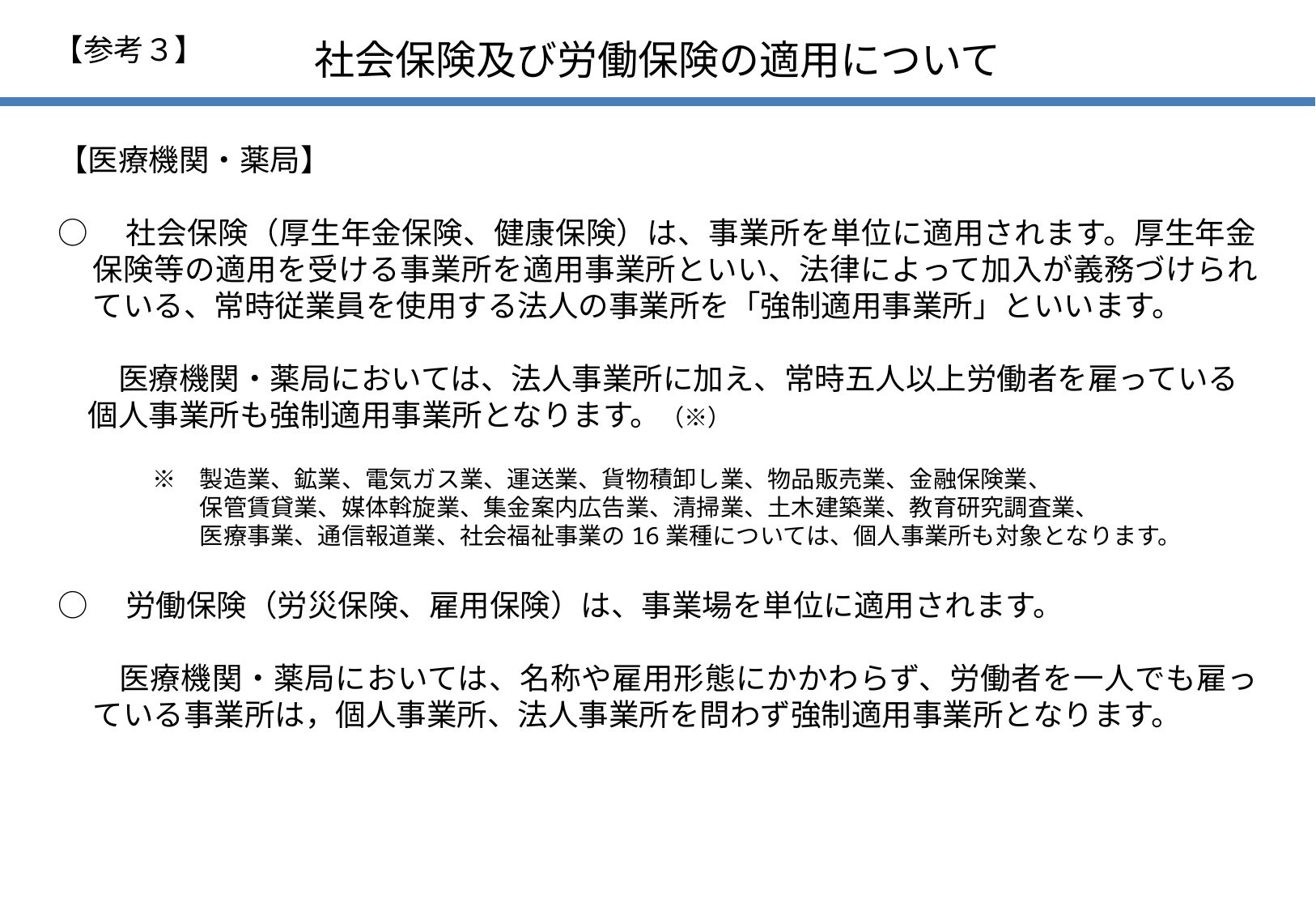

# 社会保険及び労働保険の適用について
【参考３】
【医療機関・薬局】

○　社会保険（厚生年金保険、健康保険）は、事業所を単位に適用されます。厚生年金保険等の適用を受ける事業所を適用事業所といい、法律によって加入が義務づけられている、常時従業員を使用する法人の事業所を「強制適用事業所」といいます。

　　医療機関・薬局においては、法人事業所に加え、常時五人以上労働者を雇っている
　個人事業所も強制適用事業所となります。（※）

　　　　※　製造業、鉱業、電気ガス業、運送業、貨物積卸し業、物品販売業、金融保険業、
　　　　　　保管賃貸業、媒体斡旋業、集金案内広告業、清掃業、土木建築業、教育研究調査業、
　　　　　　医療事業、通信報道業、社会福祉事業の16業種については、個人事業所も対象となります。

○　労働保険（労災保険、雇用保険）は、事業場を単位に適用されます。

　　医療機関・薬局においては、名称や雇用形態にかかわらず、労働者を一人でも雇っている事業所は，個人事業所、法人事業所を問わず強制適用事業所となります。